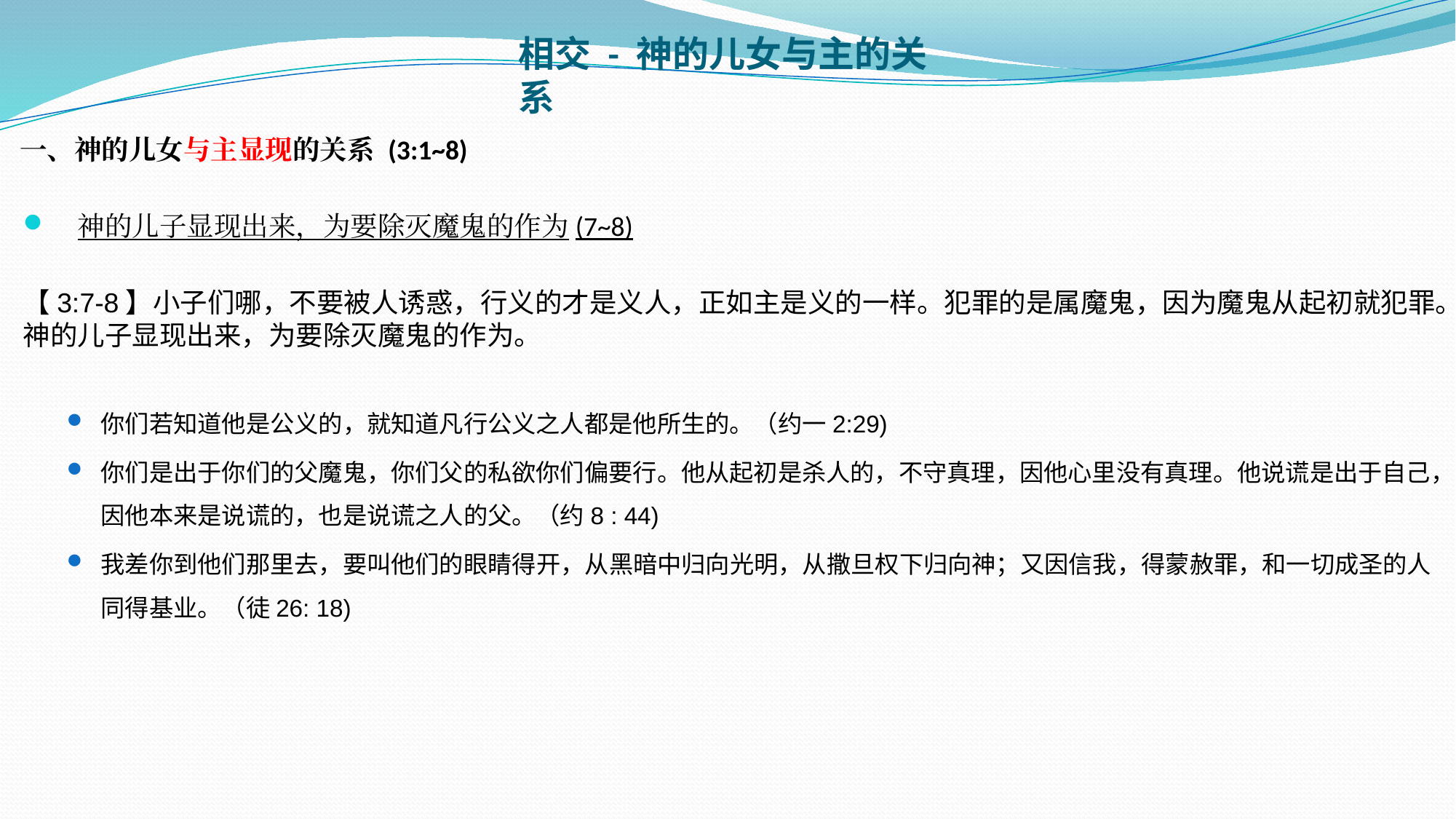

相交 - 神的儿女与主的关系
一、神的儿女与主显现的关系 (3:1~8)

神的儿子显现出来，为要除灭魔鬼的作为(7~8)

【3:7-8】小子们哪，不要被人诱惑，行义的才是义人，正如主是义的一样。犯罪的是属魔鬼，因为魔鬼从起初就犯罪。神的儿子显现出来，为要除灭魔鬼的作为。

你们若知道他是公义的，就知道凡行公义之人都是他所生的。（约一2:29)
你们是出于你们的父魔鬼，你们父的私欲你们偏要行。他从起初是杀人的，不守真理，因他心里没有真理。他说谎是出于自己，因他本来是说谎的，也是说谎之人的父。（约8 : 44)
我差你到他们那里去，要叫他们的眼睛得开，从黑暗中归向光明，从撒旦权下归向神；又因信我，得蒙赦罪，和一切成圣的人同得基业。（徒26: 18)